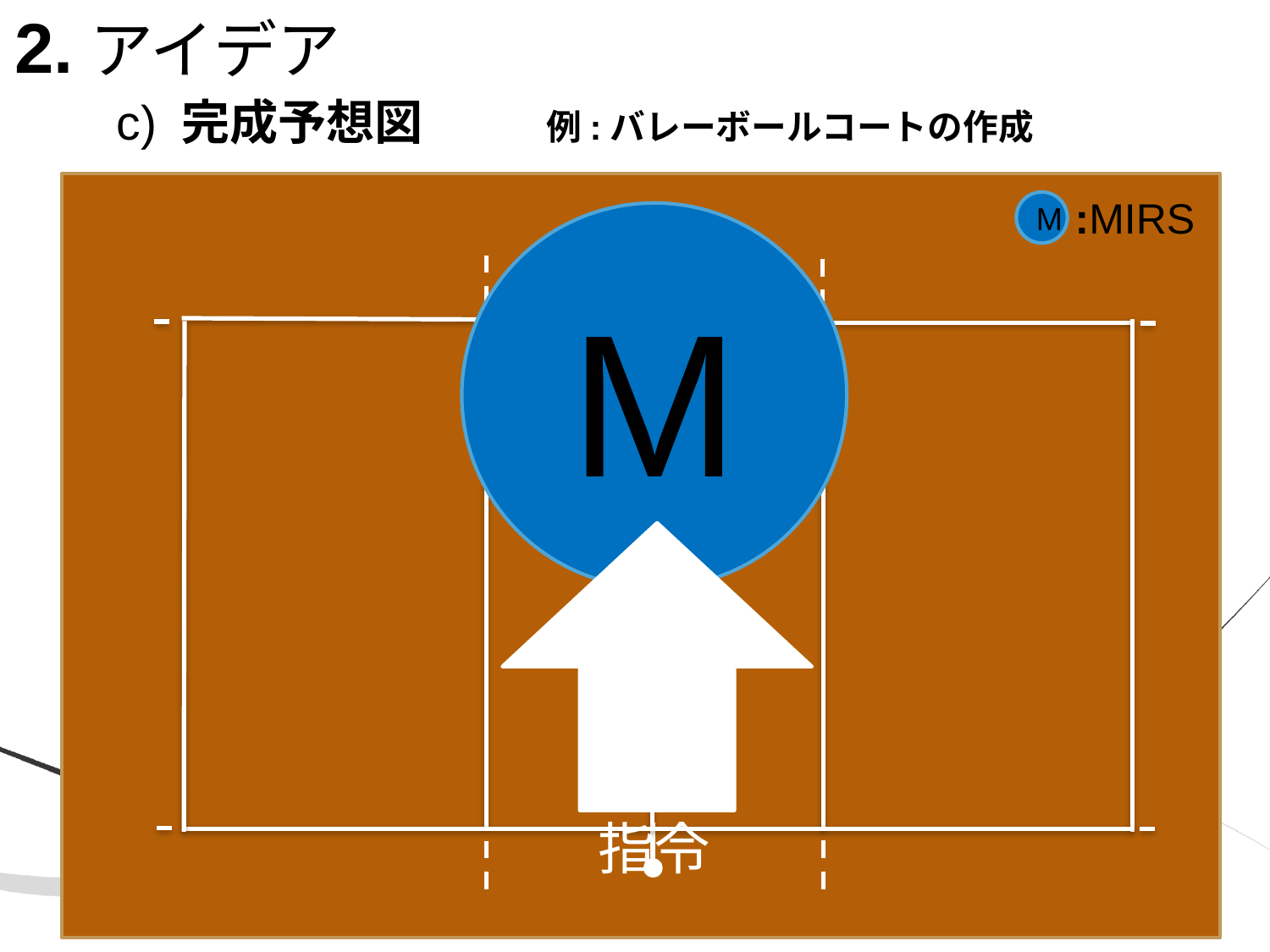

2.アイデア
c) 完成予想図  　　例:バレーボールコートの作成

:MIRS
M
M
M

指令